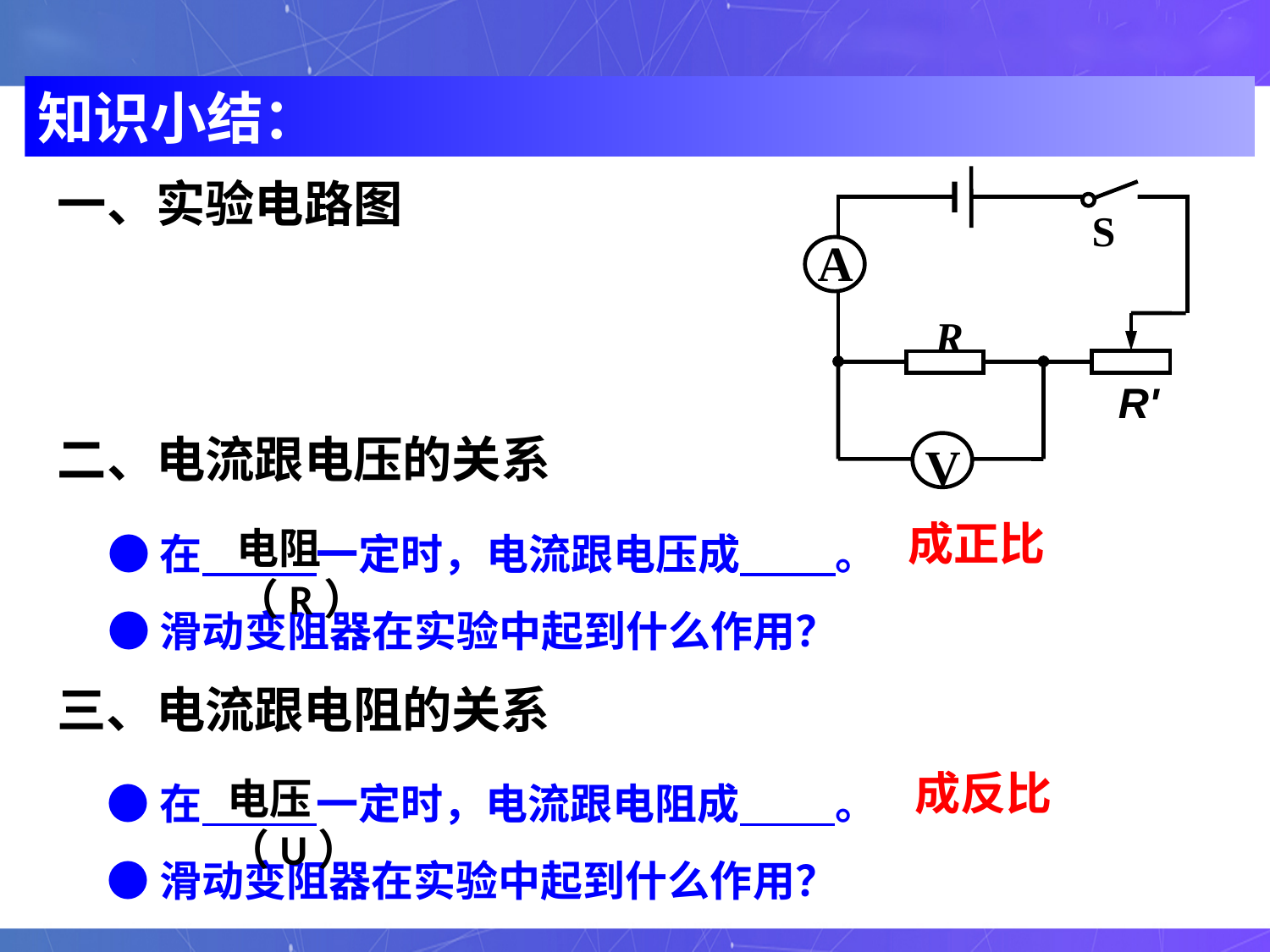

知识小结：
一、实验电路图

S
A

R

R'
V

二、电流跟电压的关系
成正比
电阻（R）
●在            一定时，电流跟电压成          。
●滑动变阻器在实验中起到什么作用？
三、电流跟电阻的关系
成反比
电压（U）
●在            一定时，电流跟电阻成          。
●滑动变阻器在实验中起到什么作用？